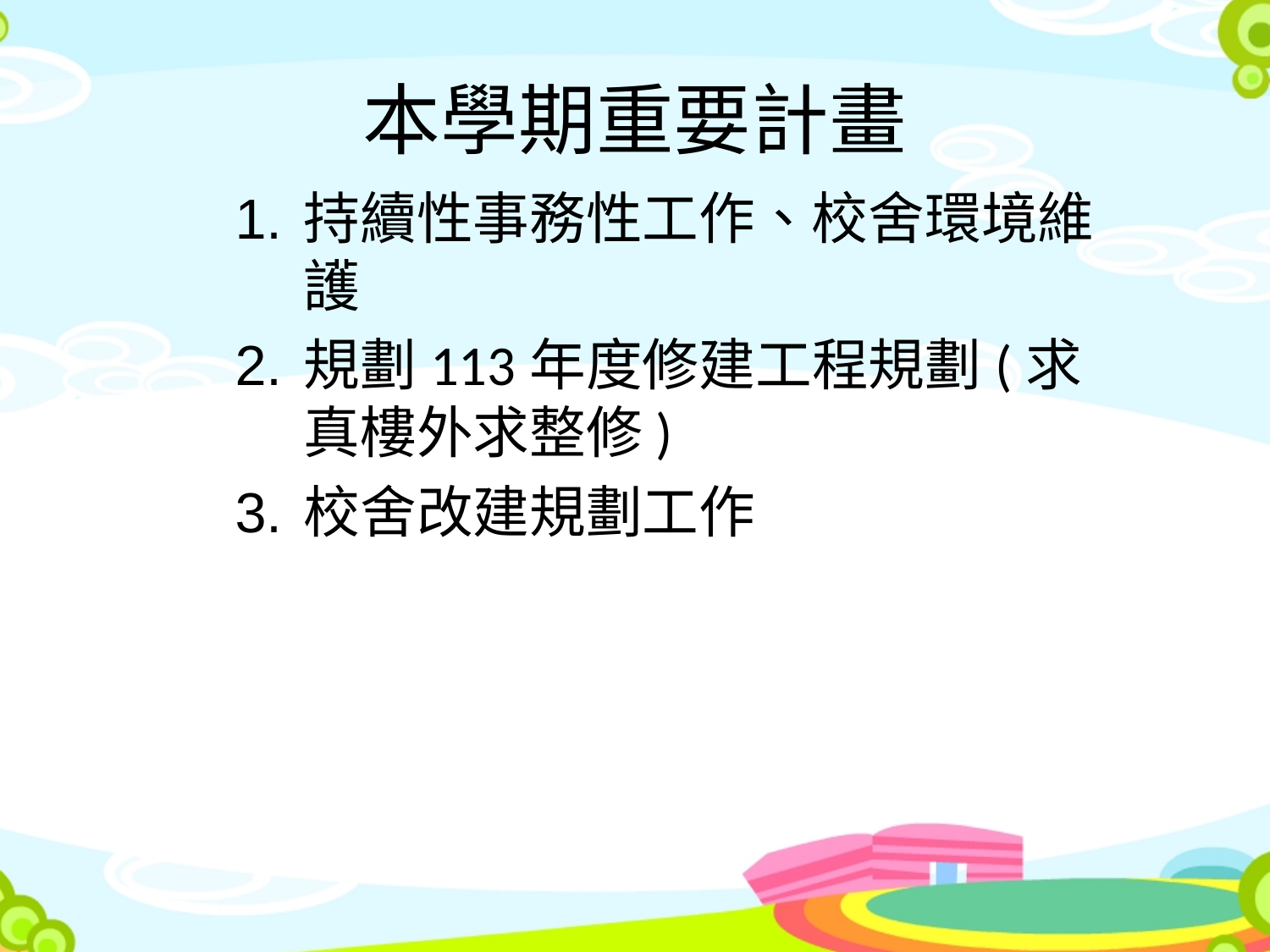

# 本學期重要計畫
持續性事務性工作、校舍環境維護
規劃113年度修建工程規劃(求真樓外求整修)
校舍改建規劃工作